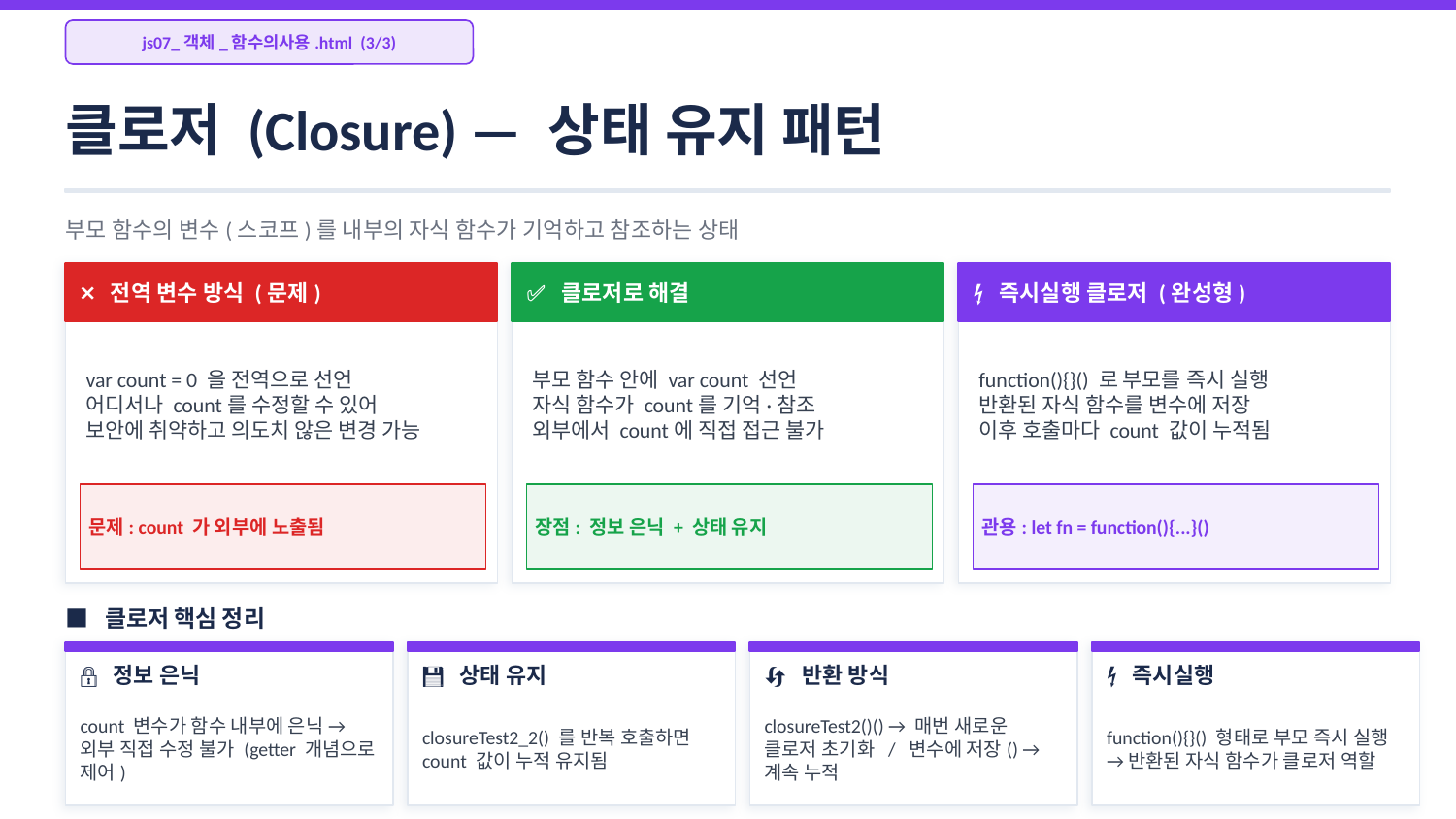

js07_객체_함수의사용.html  (3/3)
클로저 (Closure) — 상태 유지 패턴

부모 함수의 변수(스코프)를 내부의 자식 함수가 기억하고 참조하는 상태

❌  전역 변수 방식 (문제)
✅  클로저로 해결
⚡  즉시실행 클로저 (완성형)
var count = 0 을 전역으로 선언
어디서나 count를 수정할 수 있어
보안에 취약하고 의도치 않은 변경 가능
부모 함수 안에 var count 선언
자식 함수가 count를 기억·참조
외부에서 count에 직접 접근 불가
function(){}() 로 부모를 즉시 실행
반환된 자식 함수를 변수에 저장
이후 호출마다 count 값이 누적됨

문제: count 가 외부에 노출됨
장점: 정보 은닉 + 상태 유지
관용: let fn = function(){...}()
■  클로저 핵심 정리

🔒  정보 은닉
💾  상태 유지
🔄  반환 방식
⚡  즉시실행
count 변수가 함수 내부에 은닉 → 외부 직접 수정 불가 (getter 개념으로 제어)
closureTest2_2() 를 반복 호출하면 count 값이 누적 유지됨
closureTest2()() → 매번 새로운 클로저 초기화  /  변수에 저장() → 계속 누적
function(){}() 형태로 부모 즉시 실행 → 반환된 자식 함수가 클로저 역할